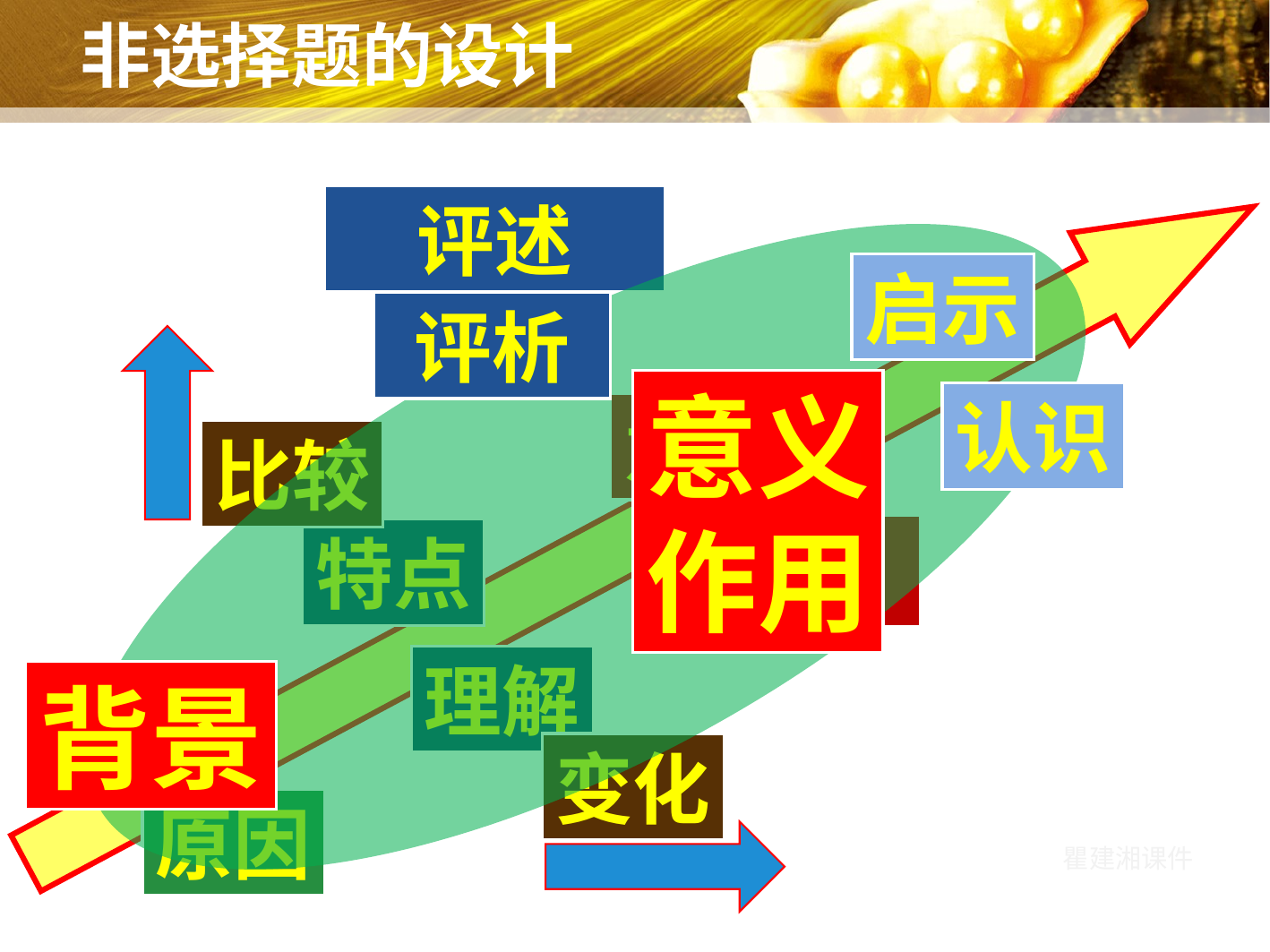

# 非选择题的设计
评述
启示
评析

意义
作用

认识
意义
比较

作用
特点
理解
背景
背景
变化
原因